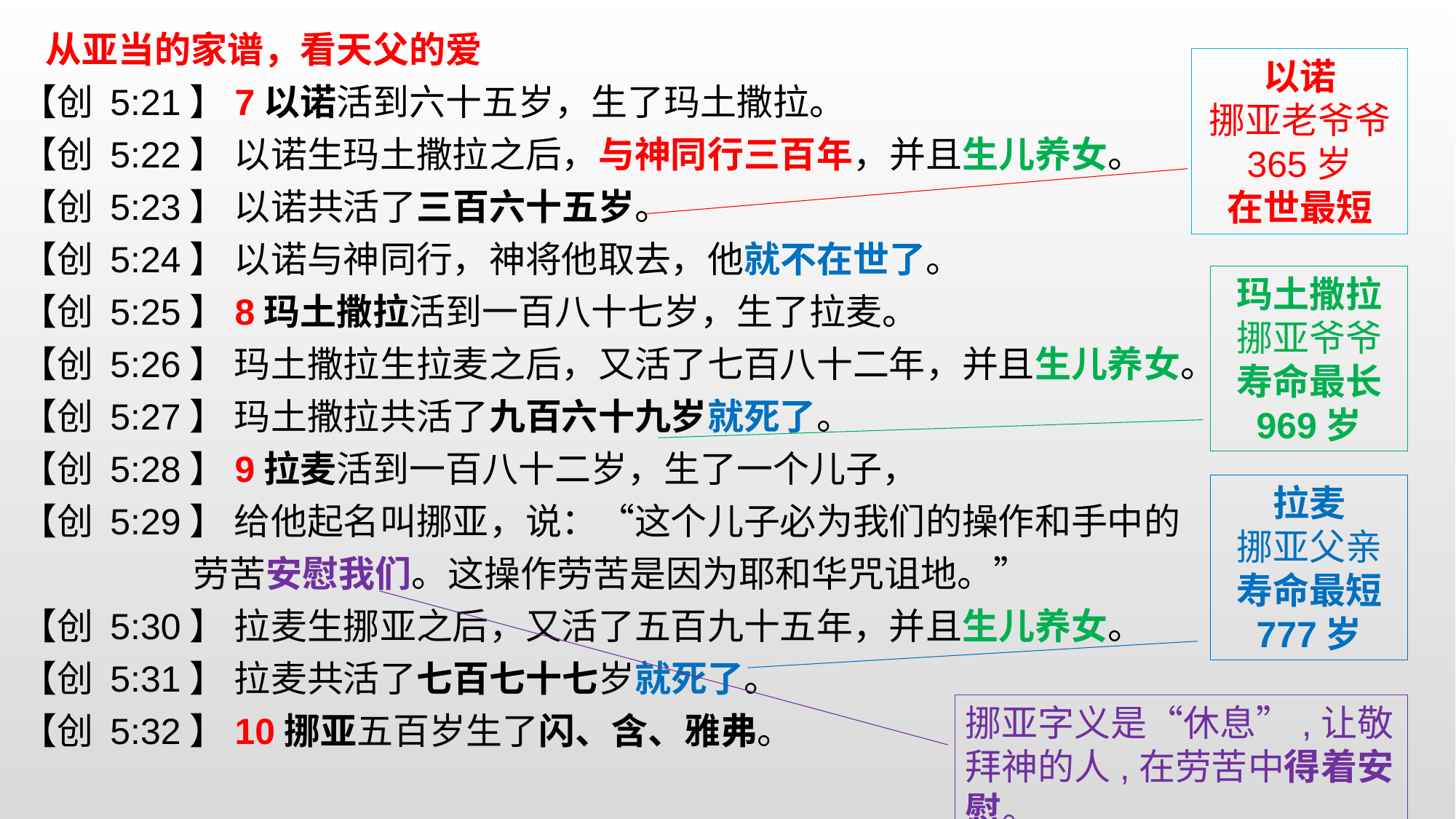

从亚当的家谱，看天父的爱
【创 5:21】7以诺活到六十五岁，生了玛土撒拉。
【创 5:22】 以诺生玛土撒拉之后，与神同行三百年，并且生儿养女。
【创 5:23】 以诺共活了三百六十五岁。
【创 5:24】 以诺与神同行，神将他取去，他就不在世了。
【创 5:25】8玛土撒拉活到一百八十七岁，生了拉麦。
【创 5:26】 玛土撒拉生拉麦之后，又活了七百八十二年，并且生儿养女。
【创 5:27】 玛土撒拉共活了九百六十九岁就死了。
【创 5:28】9拉麦活到一百八十二岁，生了一个儿子，
【创 5:29】 给他起名叫挪亚，说：“这个儿子必为我们的操作和手中的
                    劳苦安慰我们。这操作劳苦是因为耶和华咒诅地。”
【创 5:30】 拉麦生挪亚之后，又活了五百九十五年，并且生儿养女。
【创 5:31】 拉麦共活了七百七十七岁就死了。
【创 5:32】10挪亚五百岁生了闪、含、雅弗。
以诺
挪亚老爷爷
365岁
在世最短
玛土撒拉
挪亚爷爷
寿命最长
969岁
拉麦
挪亚父亲
寿命最短
777岁
挪亚字义是“休息”,让敬拜神的人,在劳苦中得着安慰。